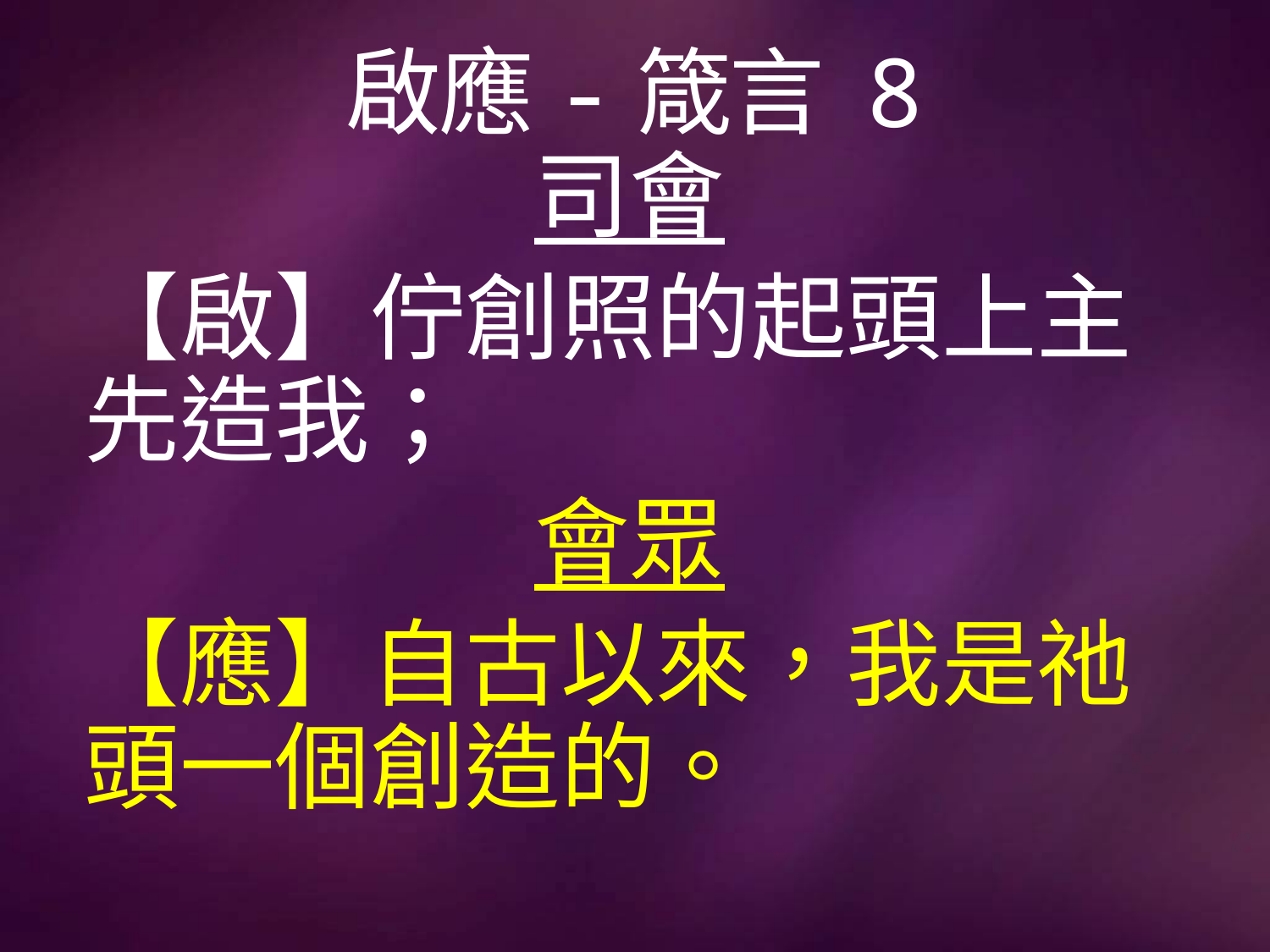

# 啟應-箴言 8
司會
【啟】佇創照的起頭上主先造我；
會眾
【應】自古以來，我是祂頭一個創造的。